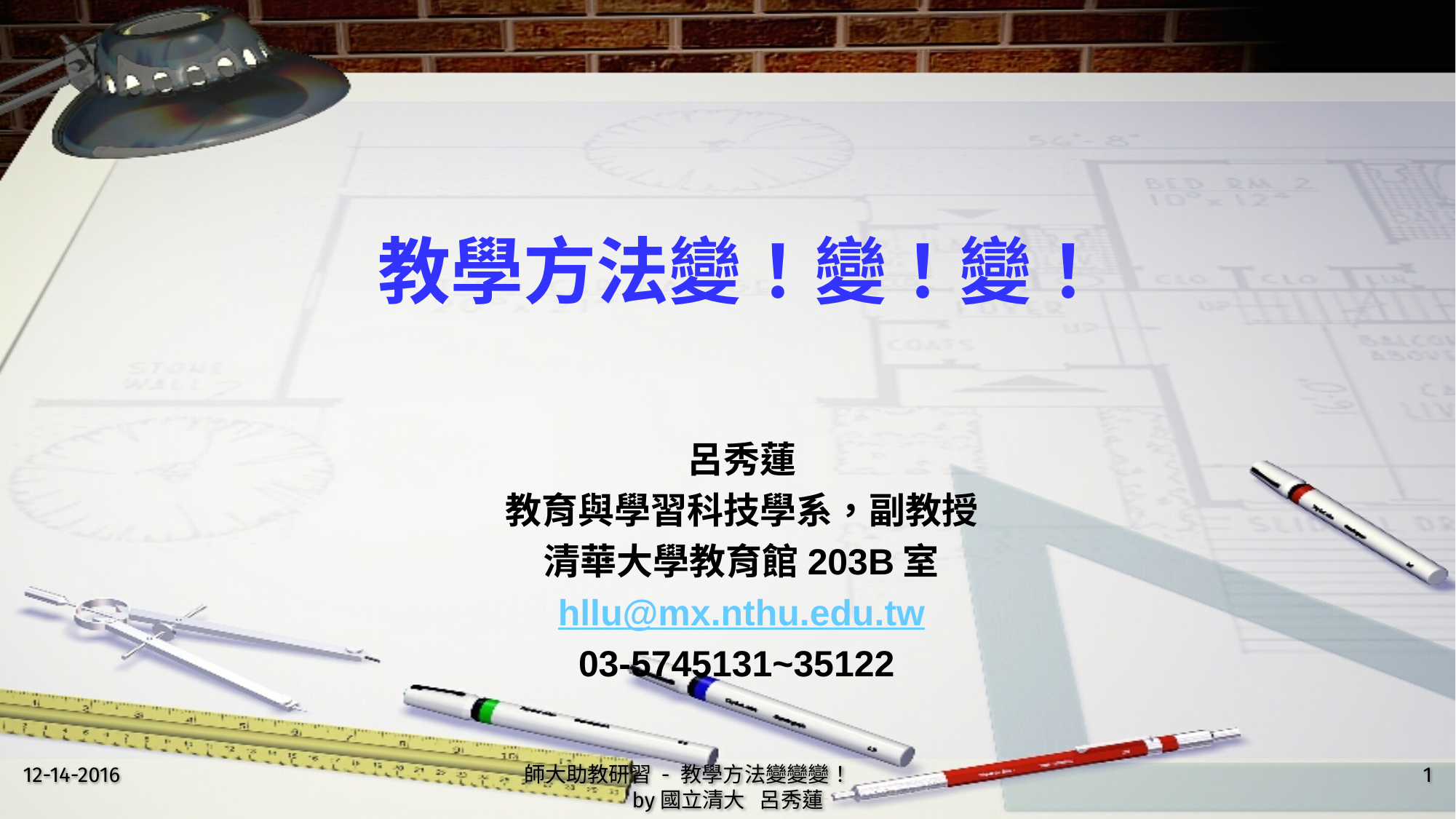

教學方法變！變！變！
呂秀蓮
教育與學習科技學系，副教授
清華大學教育館203B室
hllu@mx.nthu.edu.tw
03-5745131~35122
12-14-2016
師大助教研習 - 教學方法變變變！                  by國立清大   呂秀蓮
1